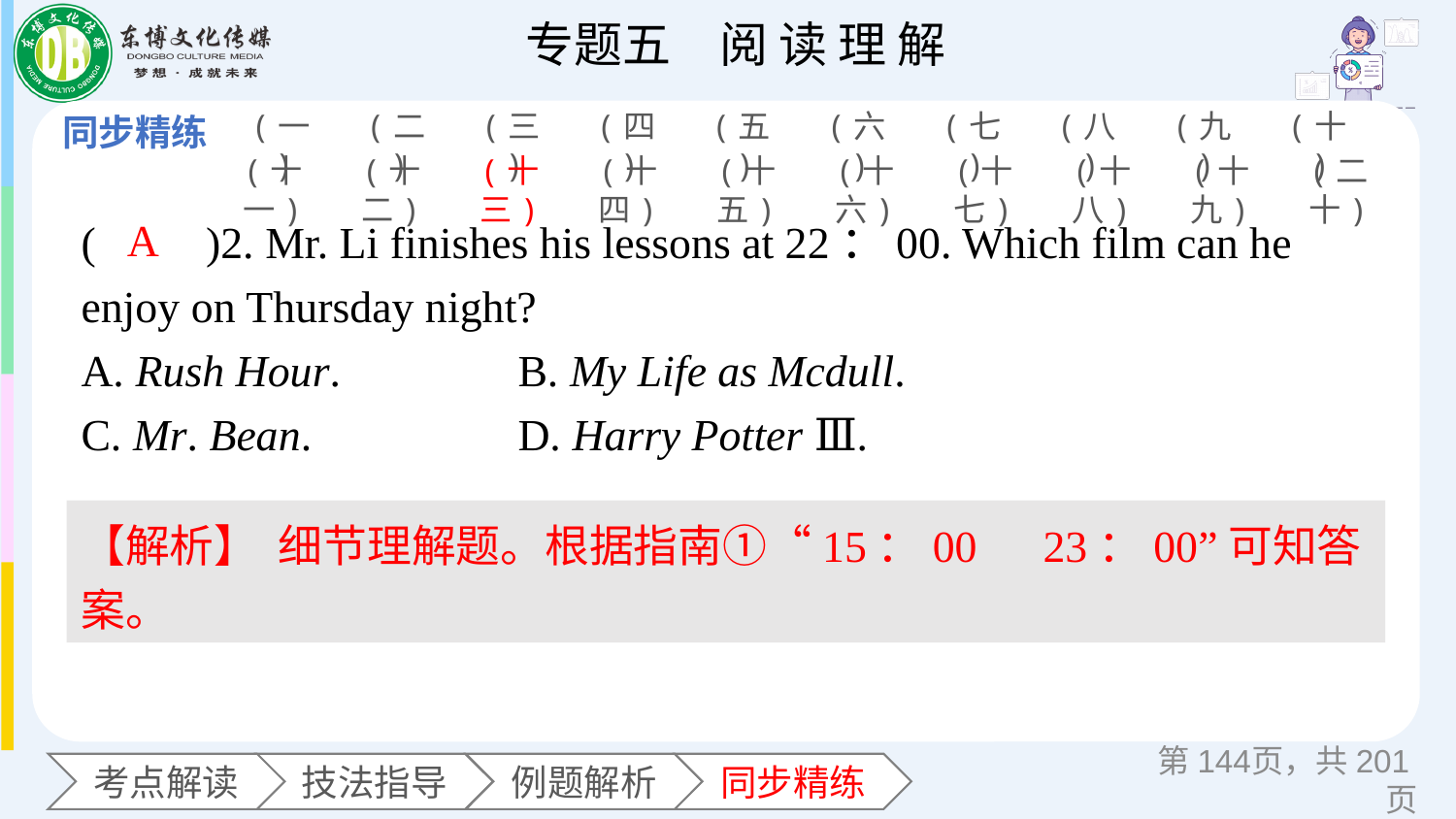

(一)
(二)
(三)
(四)
(五)
(六)
(七)
(八)
(九)
(十)
(十一)
(十二)
(十三)
(十四)
(十五)
(十六)
(十七)
(十八)
(十九)
(二十)
(　　)2. Mr. Li finishes his lessons at 22：00. Which film can he enjoy on Thursday night?
A. Rush Hour.    	B. My Life as Mcdull.
C. Mr. Bean.    		D. Harry Potter Ⅲ.
A
【解析】  细节理解题。根据指南①“15：00　23：00”可知答案。
第144页，共201页